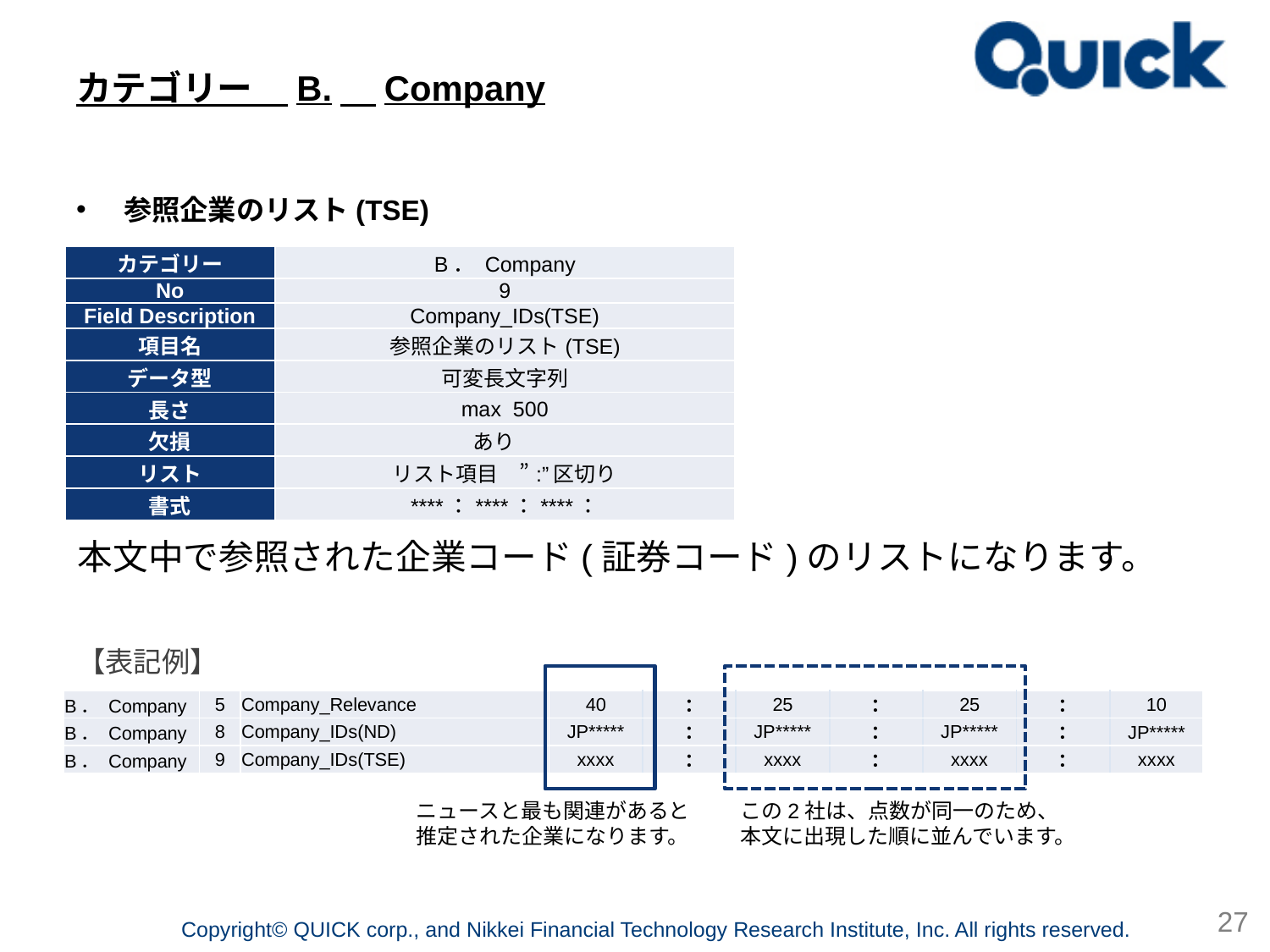

# カテゴリー　B.　Company
参照企業のリスト(TSE)
| カテゴリー | B． Company |
| --- | --- |
| No | 9 |
| Field Description | Company\_IDs(TSE) |
| 項目名 | 参照企業のリスト(TSE) |
| データ型 | 可変長文字列 |
| 長さ | max 500 |
| 欠損 | あり |
| リスト | リスト項目　”:”区切り |
| 書式 | \*\*\*\*：\*\*\*\*：\*\*\*\*： |
本文中で参照された企業コード(証券コード)のリストになります。

【表記例】

| B． Company | 5 | Company\_Relevance | 40 | ： | 25 | ： | 25 | ： | 10 |
| --- | --- | --- | --- | --- | --- | --- | --- | --- | --- |
| B． Company | 8 | Company\_IDs(ND) | JP\*\*\*\*\* | ： | JP\*\*\*\*\* | ： | JP\*\*\*\*\* | ： | JP\*\*\*\*\* |
| B． Company | 9 | Company\_IDs(TSE) | xxxx | ： | xxxx | ： | xxxx | ： | xxxx |
ニュースと最も関連があると
推定された企業になります。
この2社は、点数が同一のため、
本文に出現した順に並んでいます。
27